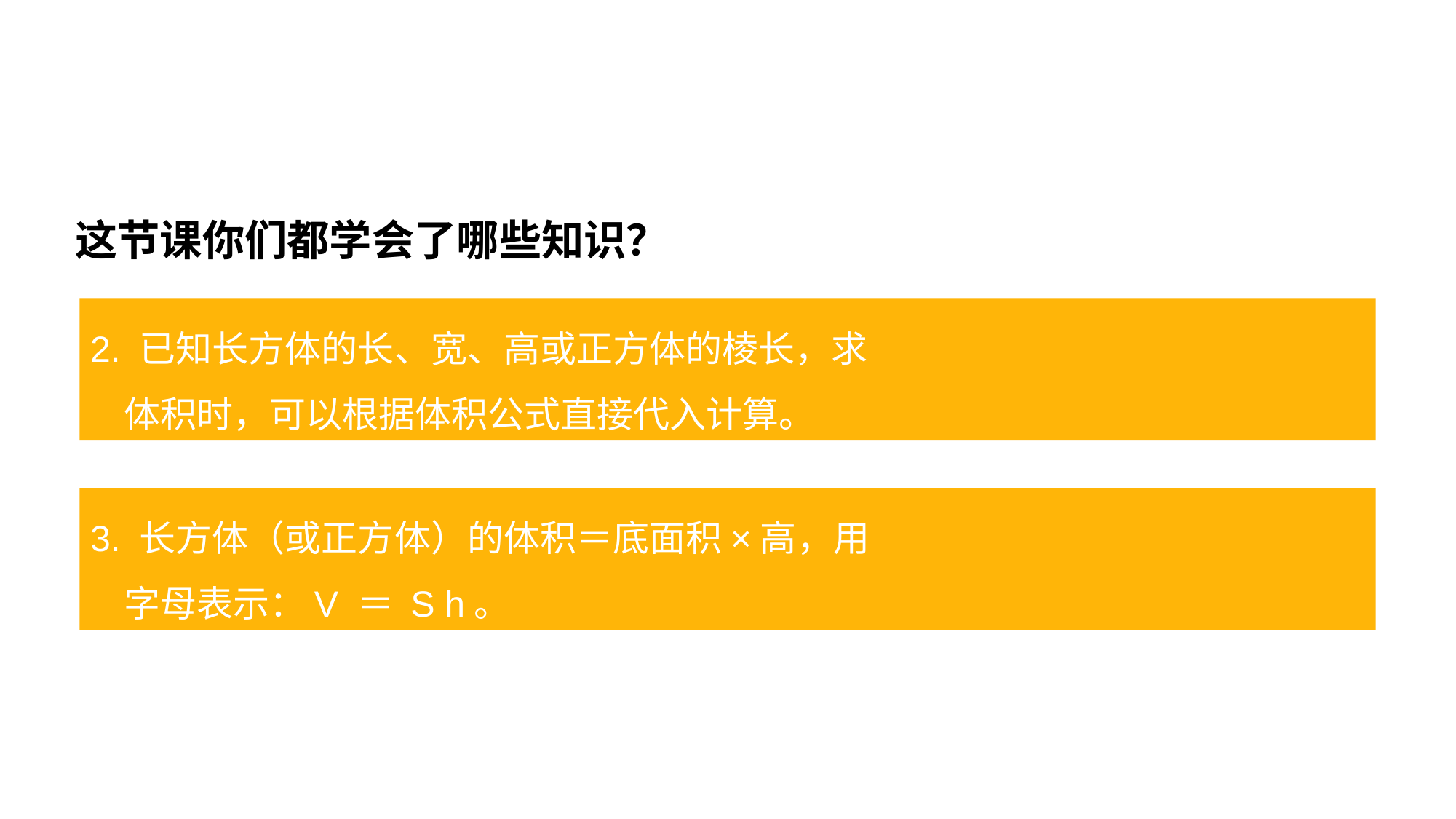

这节课你们都学会了哪些知识？
2. 已知长方体的长、宽、高或正方体的棱长，求
   体积时，可以根据体积公式直接代入计算。
3. 长方体（或正方体）的体积＝底面积×高，用
   字母表示：V ＝ S h。